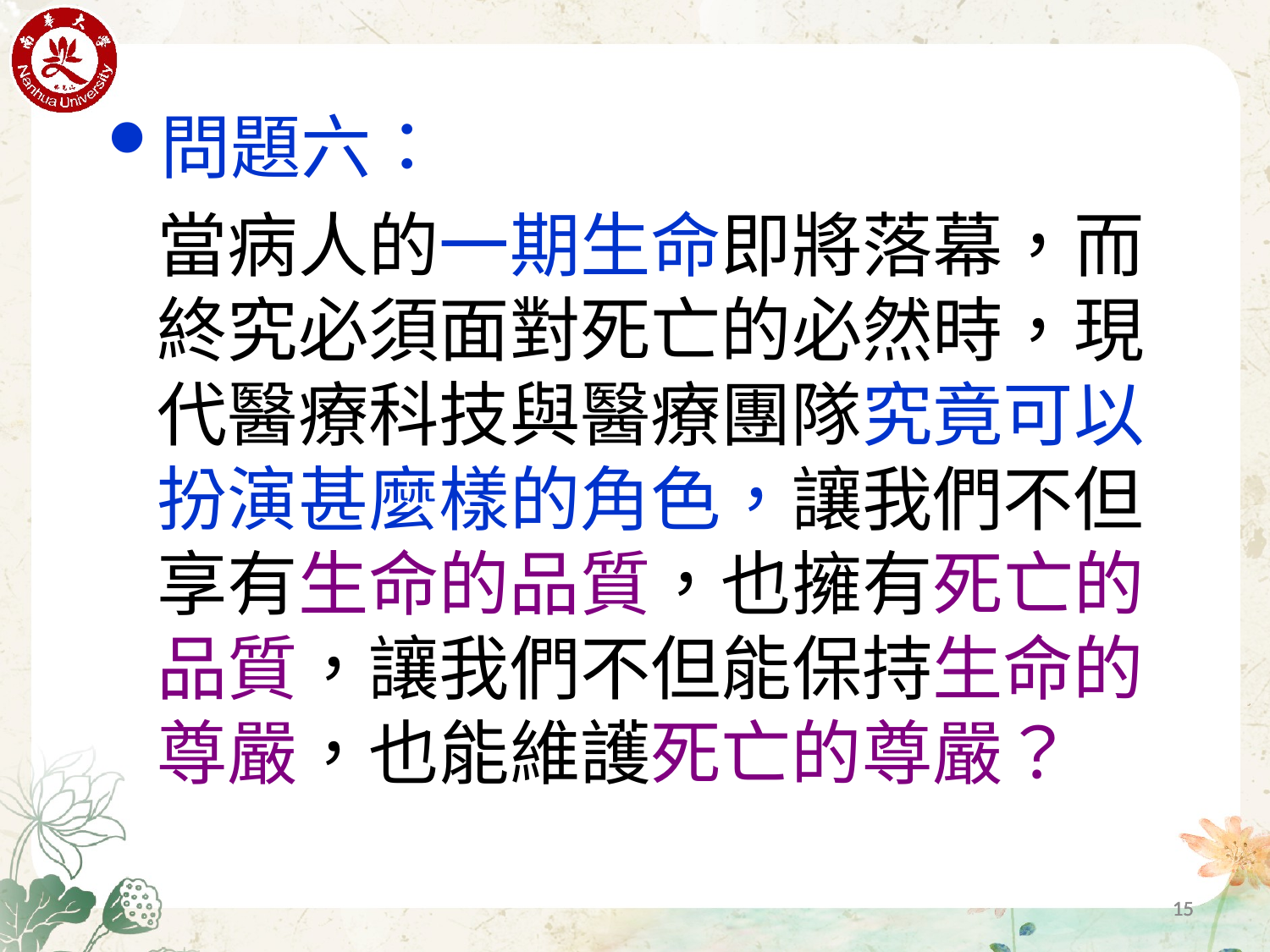

問題六：
	當病人的一期生命即將落幕，而終究必須面對死亡的必然時，現代醫療科技與醫療團隊究竟可以扮演甚麼樣的角色，讓我們不但享有生命的品質，也擁有死亡的品質，讓我們不但能保持生命的尊嚴，也能維護死亡的尊嚴？
15
15
15